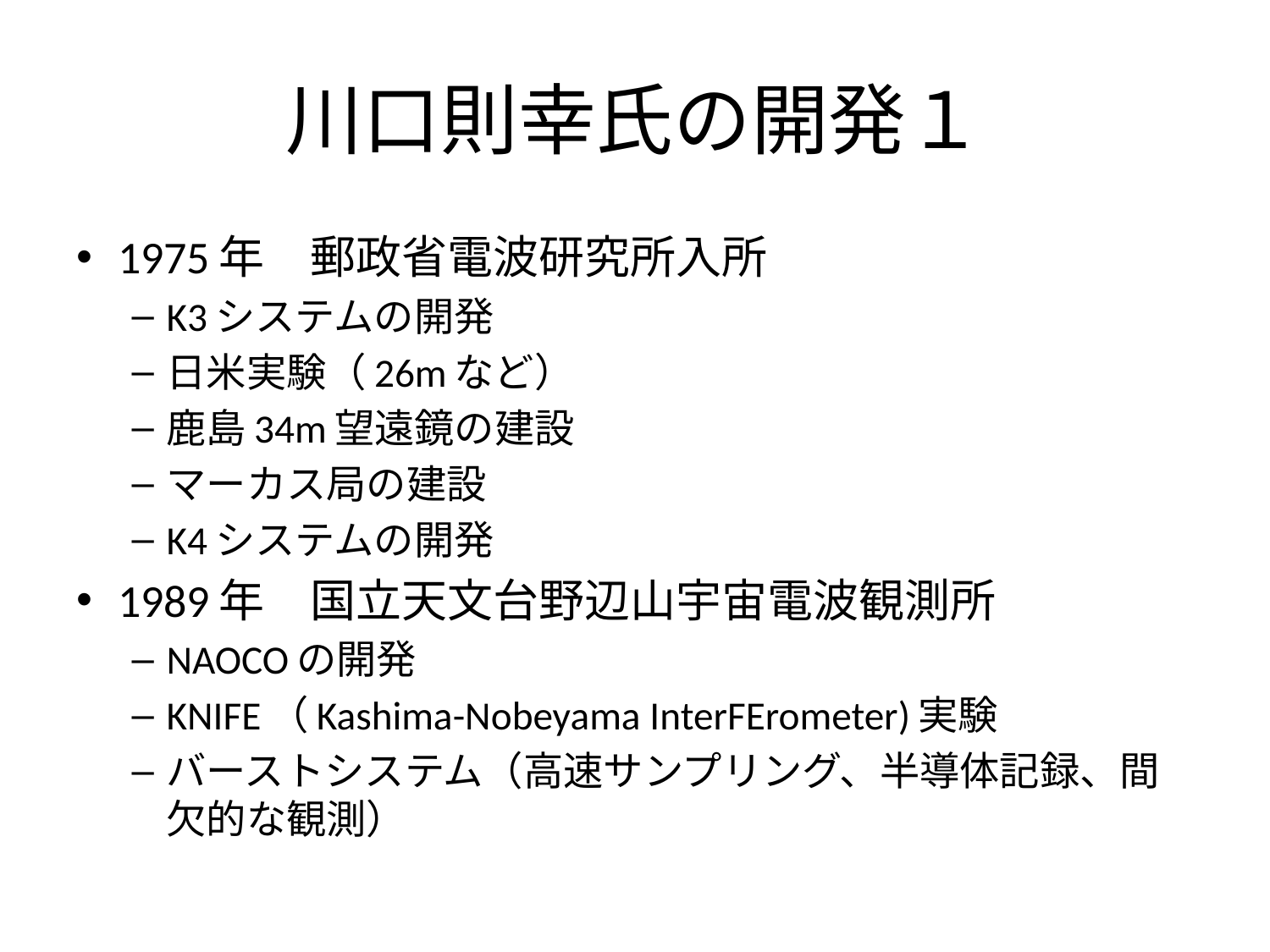

# 川口則幸氏の開発１
1975年　郵政省電波研究所入所
K3システムの開発
日米実験（26mなど）
鹿島34m望遠鏡の建設
マーカス局の建設
K4システムの開発
1989年　国立天文台野辺山宇宙電波観測所
NAOCOの開発
KNIFE（Kashima-Nobeyama InterFErometer)実験
バーストシステム（高速サンプリング、半導体記録、間欠的な観測）